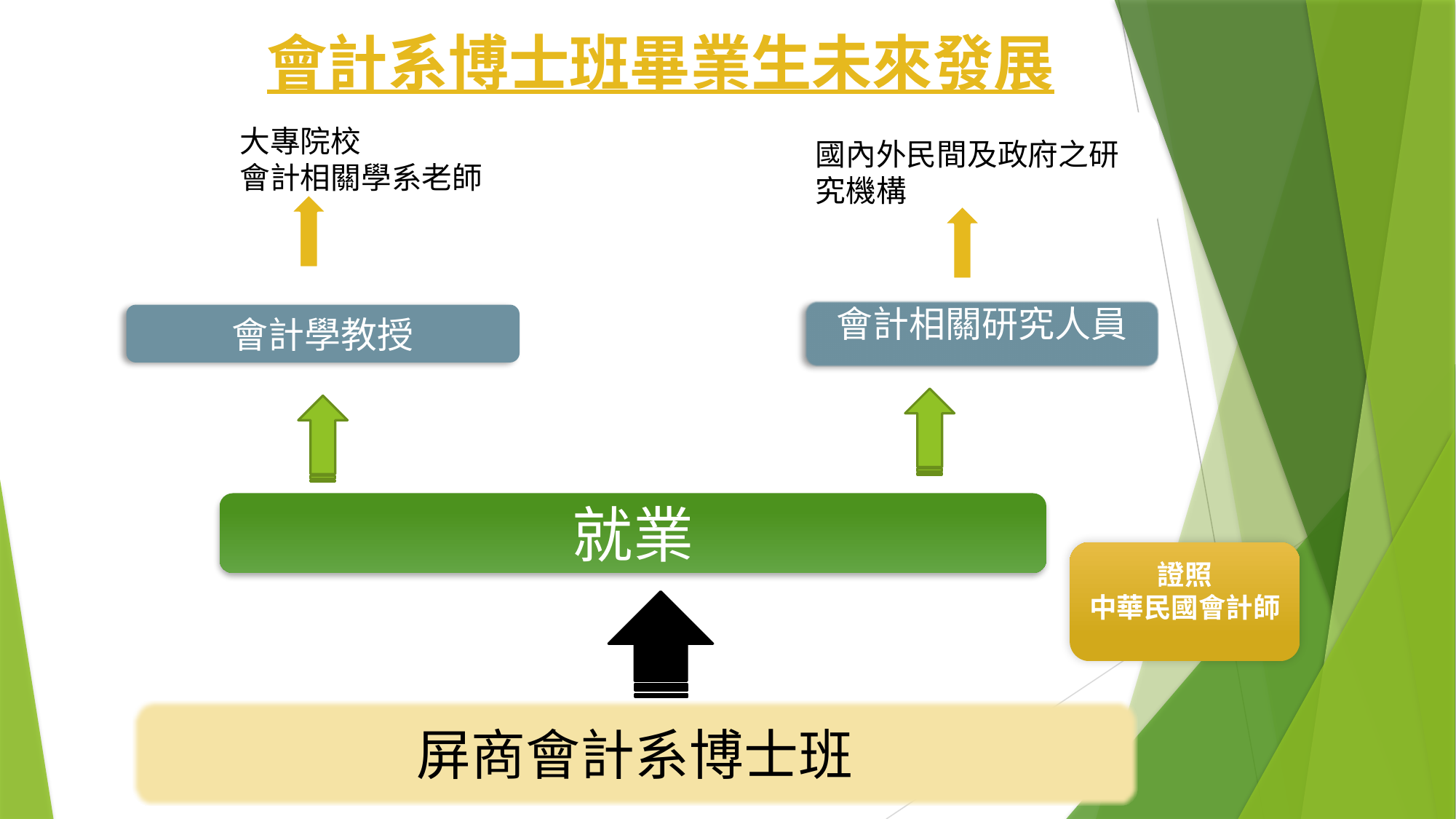

會計系博士班畢業生未來發展

大專院校
會計相關學系老師
國內外民間及政府之研究機構
會計相關研究人員

會計學教授

屏商會計系博士班
就業

證照
中華民國會計師